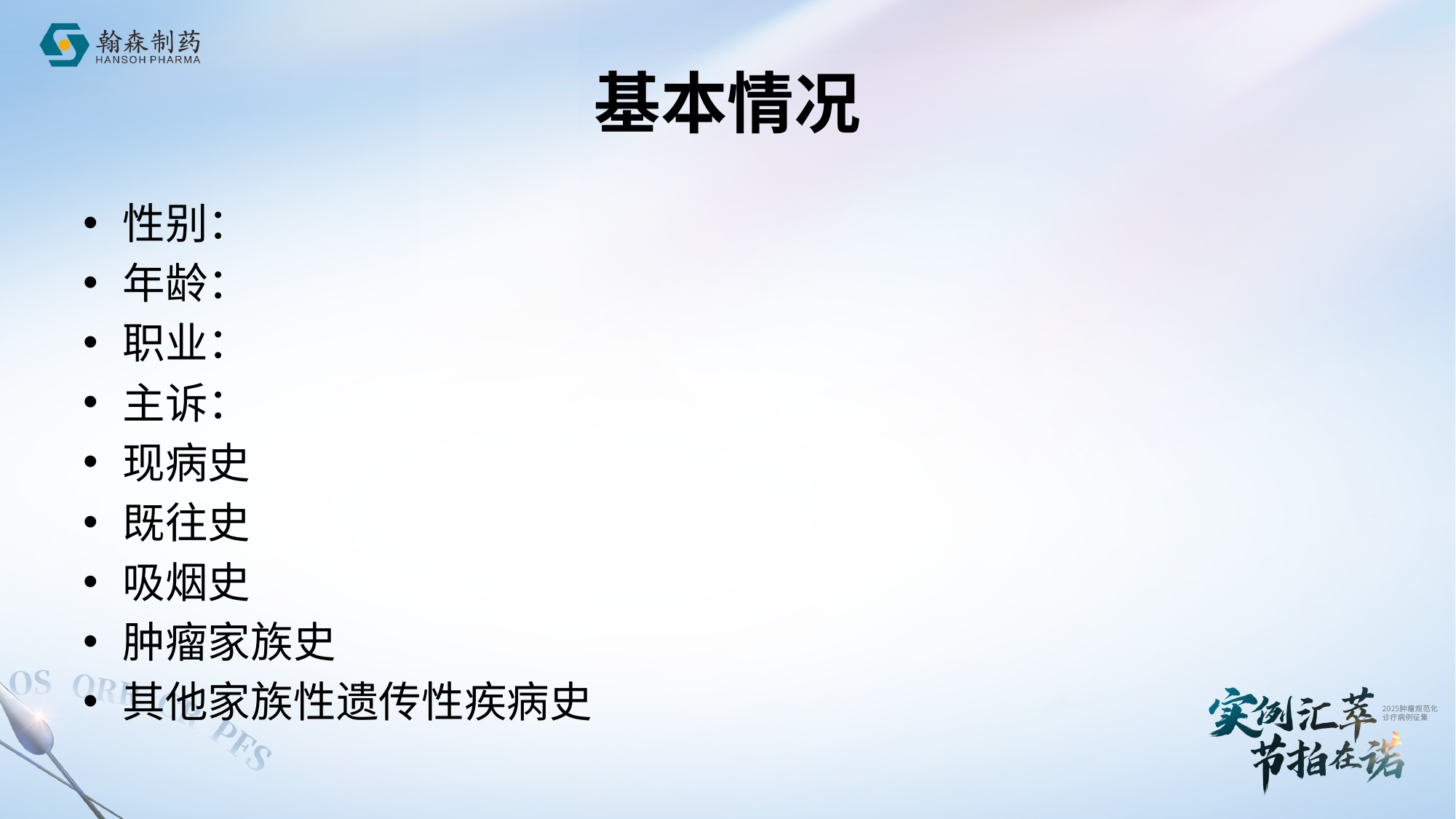

# 基本情况
性别：
年龄：
职业：
主诉：
现病史
既往史
吸烟史
肿瘤家族史
其他家族性遗传性疾病史